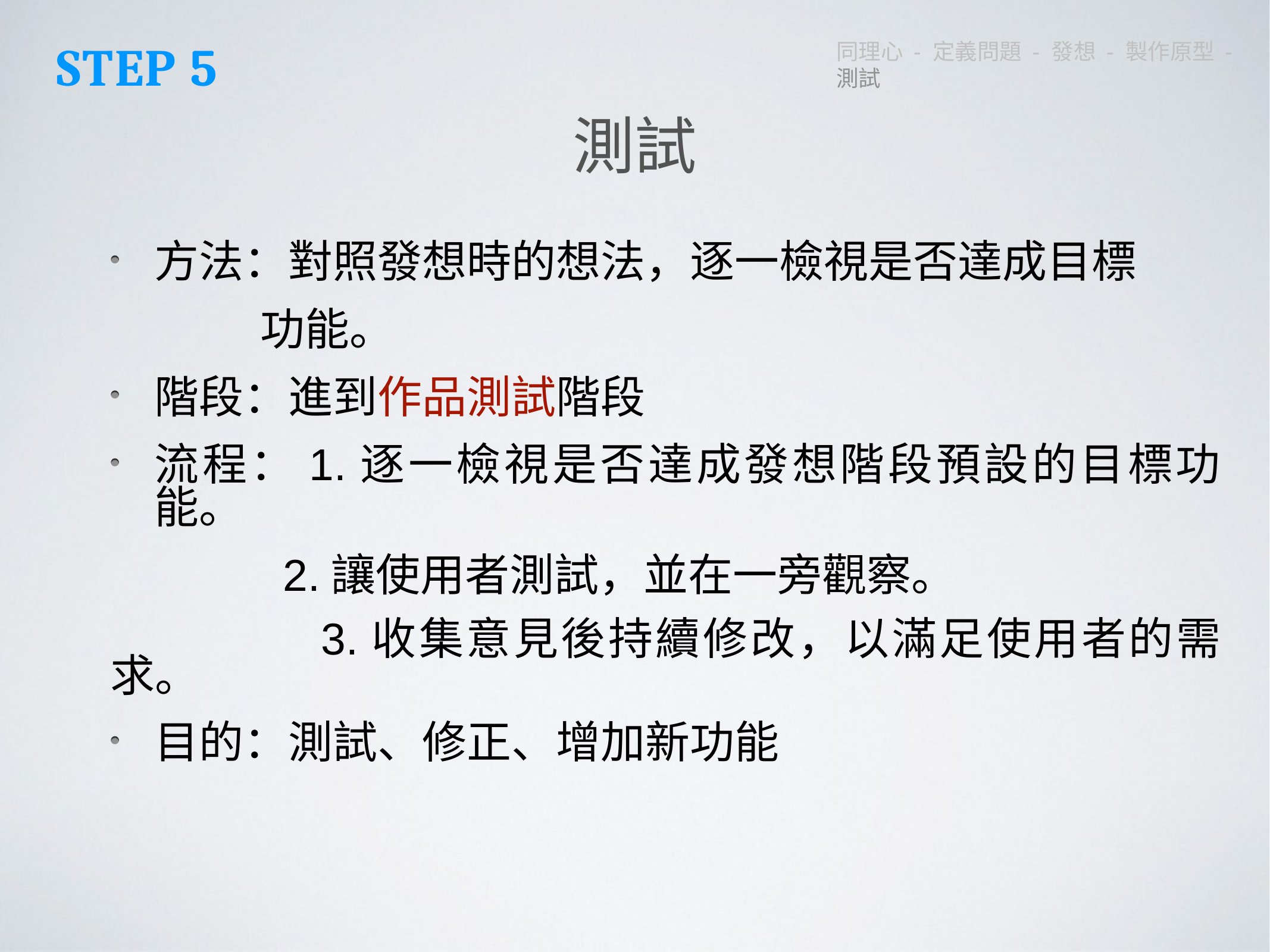

STEP 5
同理心 - 定義問題 - 發想 - 製作原型 - 測試
測試
方法：對照發想時的想法，逐一檢視是否達成目標
              功能。
階段：進到作品測試階段
流程：1.逐一檢視是否達成發想階段預設的目標功能。
              2.讓使用者測試，並在一旁觀察。
              3.收集意見後持續修改，以滿足使用者的需求。
目的：測試、修正、增加新功能